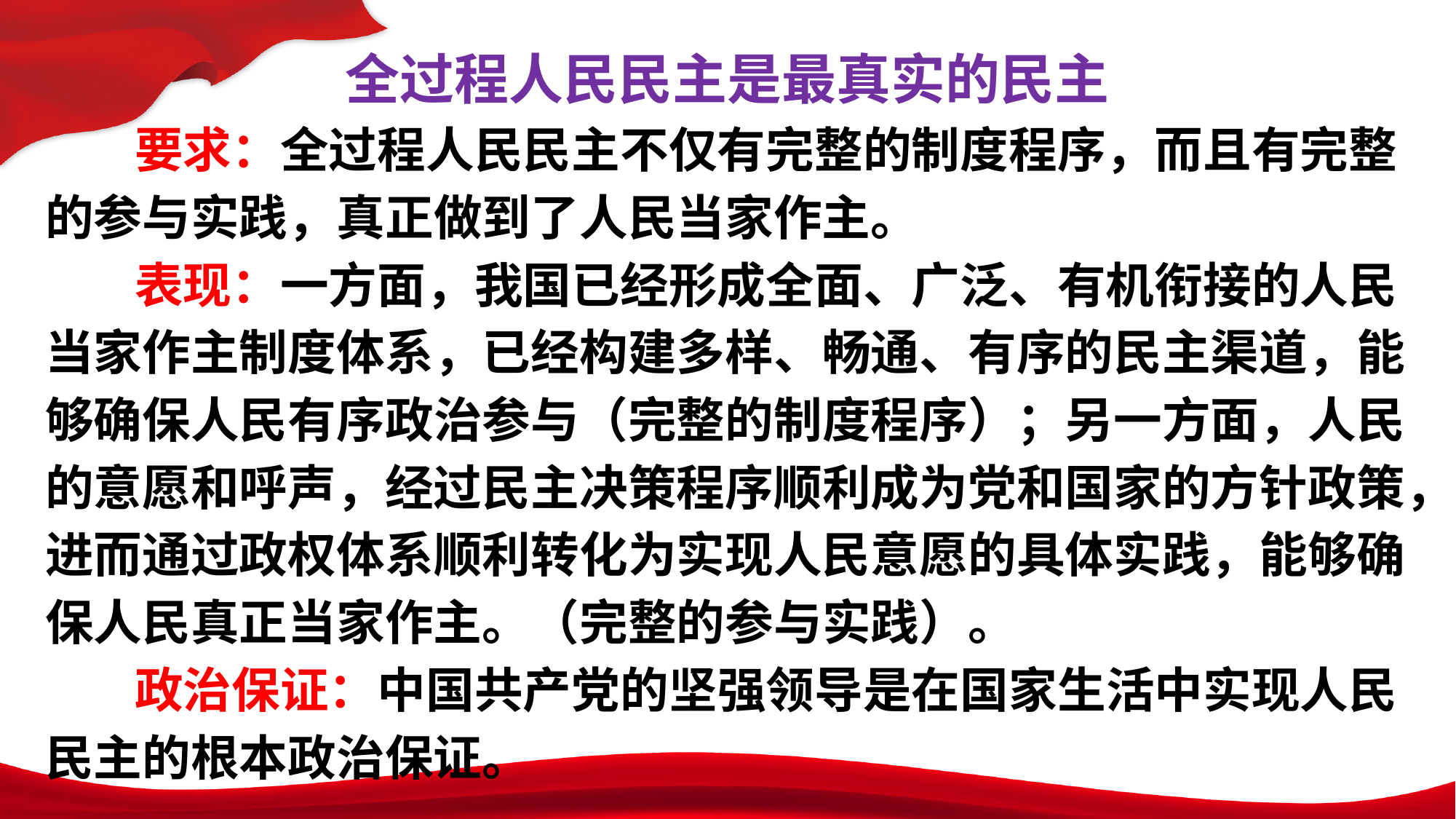

全过程人民民主是最真实的民主
       要求：全过程人民民主不仅有完整的制度程序，而且有完整的参与实践，真正做到了人民当家作主。
       表现：一方面，我国已经形成全面、广泛、有机衔接的人民当家作主制度体系，已经构建多样、畅通、有序的民主渠道，能够确保人民有序政治参与（完整的制度程序）；另一方面，人民的意愿和呼声，经过民主决策程序顺利成为党和国家的方针政策，进而通过政权体系顺利转化为实现人民意愿的具体实践，能够确保人民真正当家作主。（完整的参与实践）。
       政治保证：中国共产党的坚强领导是在国家生活中实现人民民主的根本政治保证。